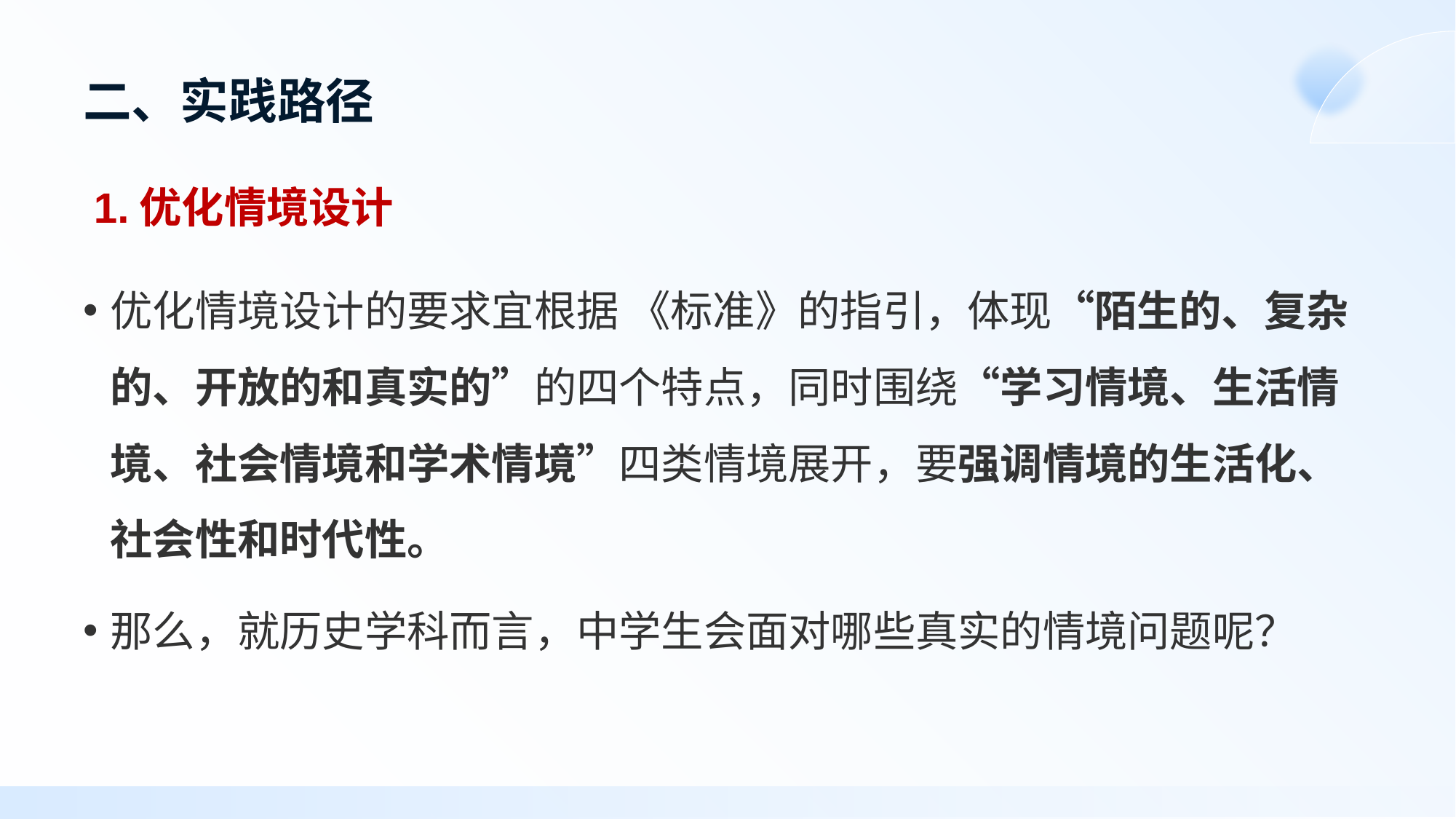

# 二、实践路径
1.优化情境设计
优化情境设计的要求宜根据 《标准》的指引，体现“陌生的、复杂的、开放的和真实的”的四个特点，同时围绕“学习情境、生活情境、社会情境和学术情境”四类情境展开，要强调情境的生活化、社会性和时代性。
那么，就历史学科而言，中学生会面对哪些真实的情境问题呢？